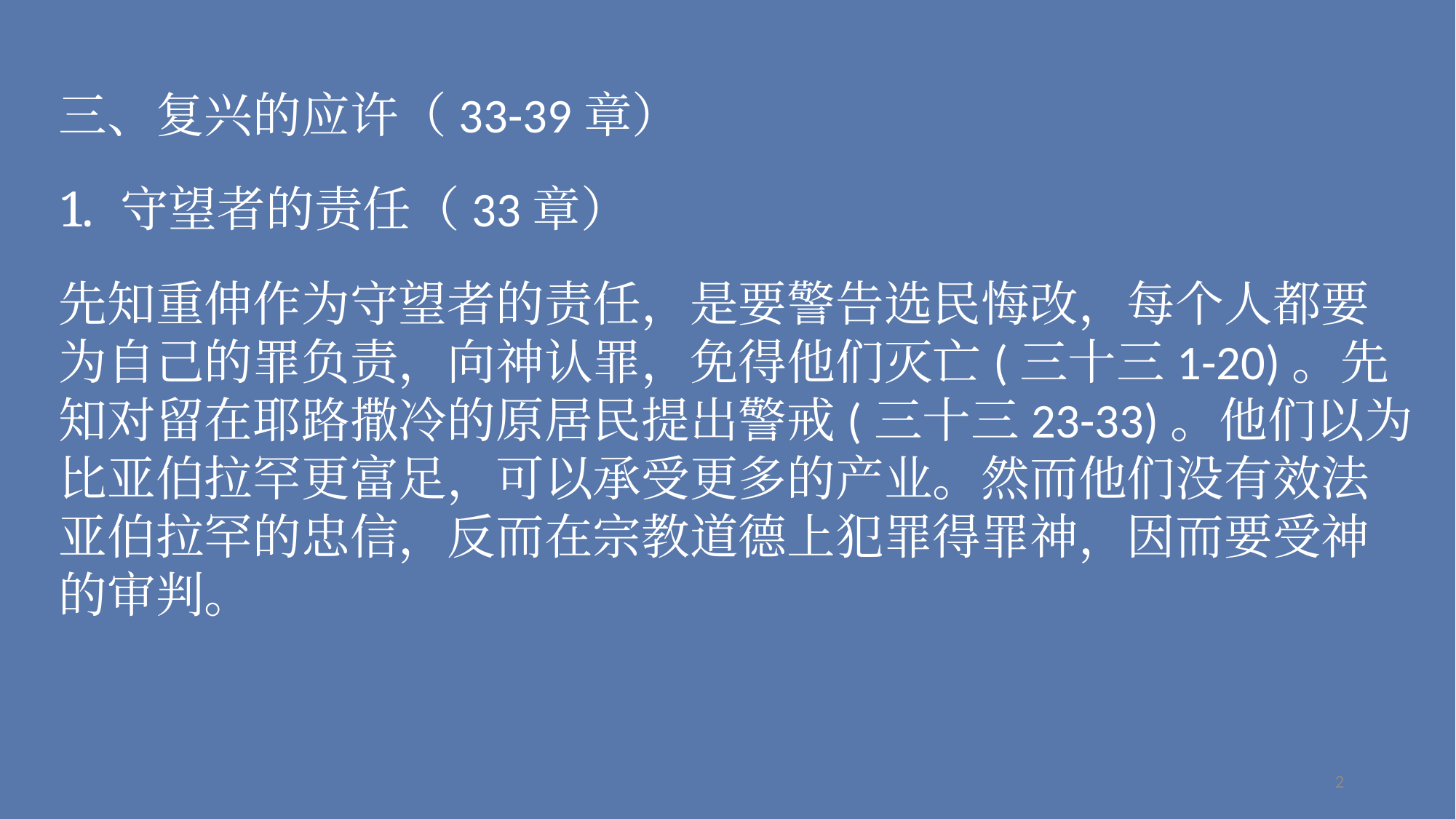

三、复兴的应许（33-39章）
守望者的责任（33章）
先知重伸作为守望者的责任，是要警告选民悔改，每个人都要为自己的罪负责，向神认罪，免得他们灭亡(三十三1-20)。先知对留在耶路撒冷的原居民提出警戒(三十三23-33)。他们以为比亚伯拉罕更富足，可以承受更多的产业。然而他们没有效法亚伯拉罕的忠信，反而在宗教道德上犯罪得罪神，因而要受神的审判。

2